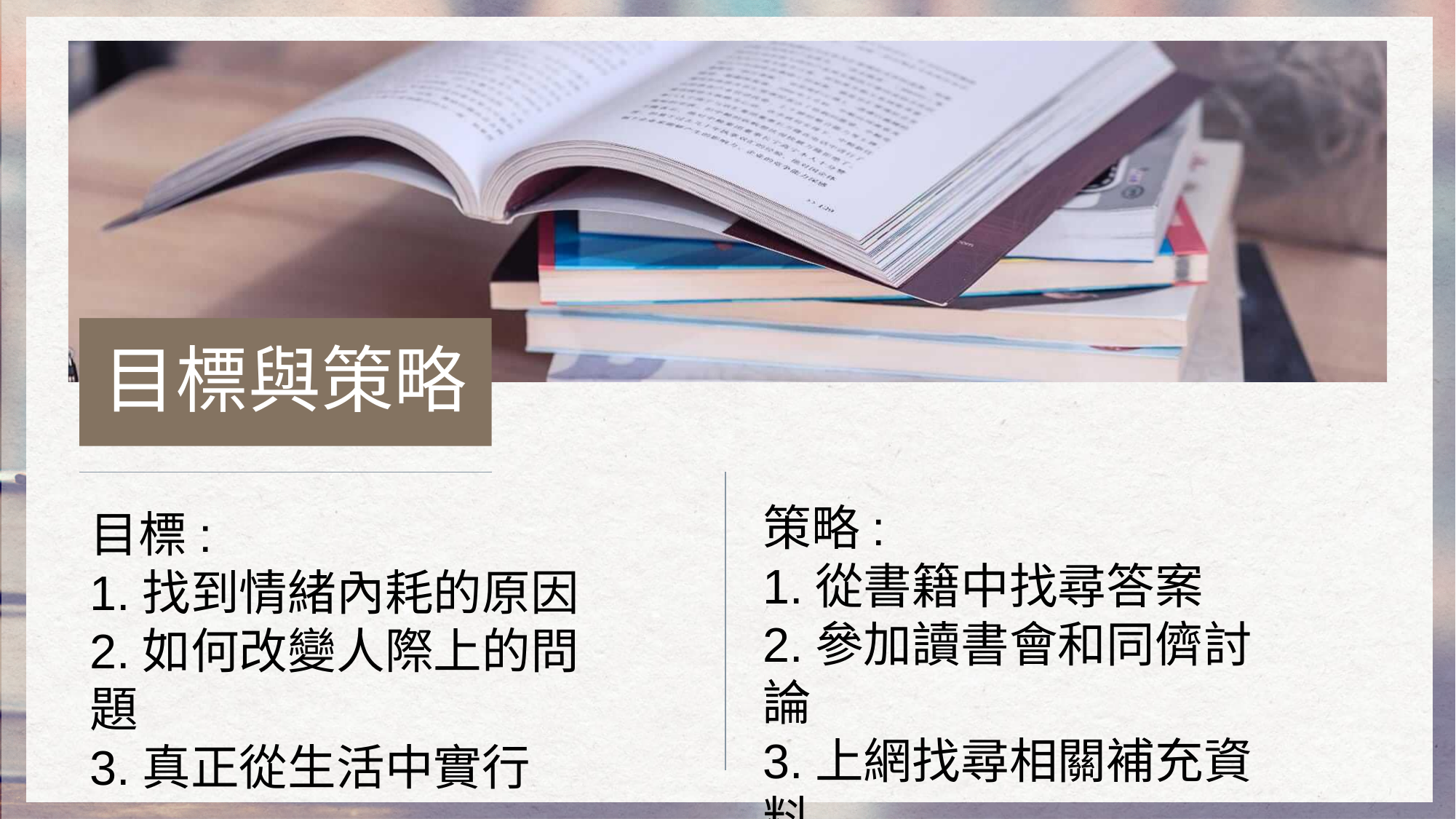

目標與策略
策略:
1.從書籍中找尋答案
2.參加讀書會和同儕討論
3.上網找尋相關補充資料
目標:
1.找到情緒內耗的原因
2.如何改變人際上的問題
3.真正從生活中實行